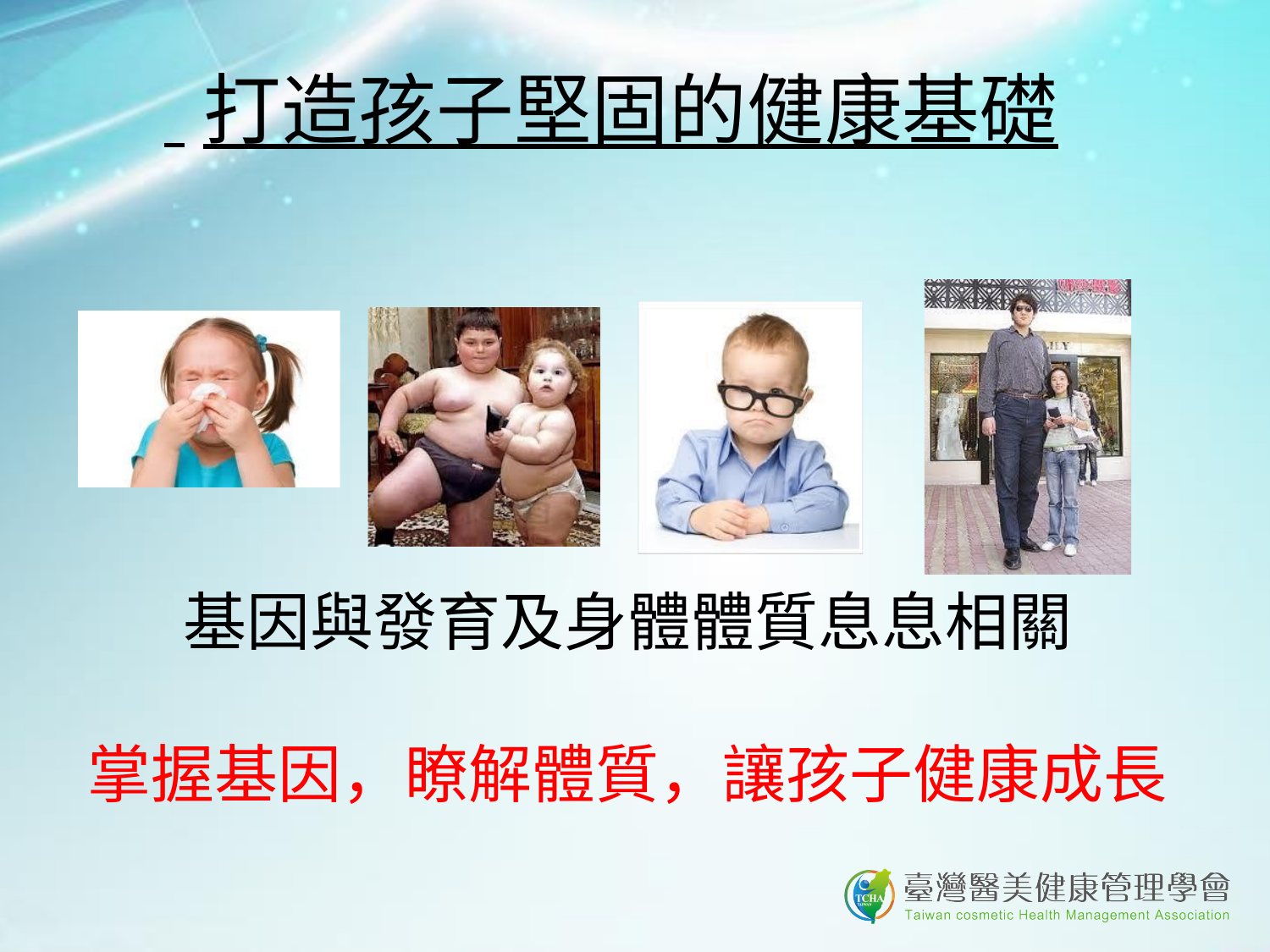

# 打造孩子堅固的健康基礎

基因與發育及身體體質息息相關

掌握基因，瞭解體質，讓孩子健康成長